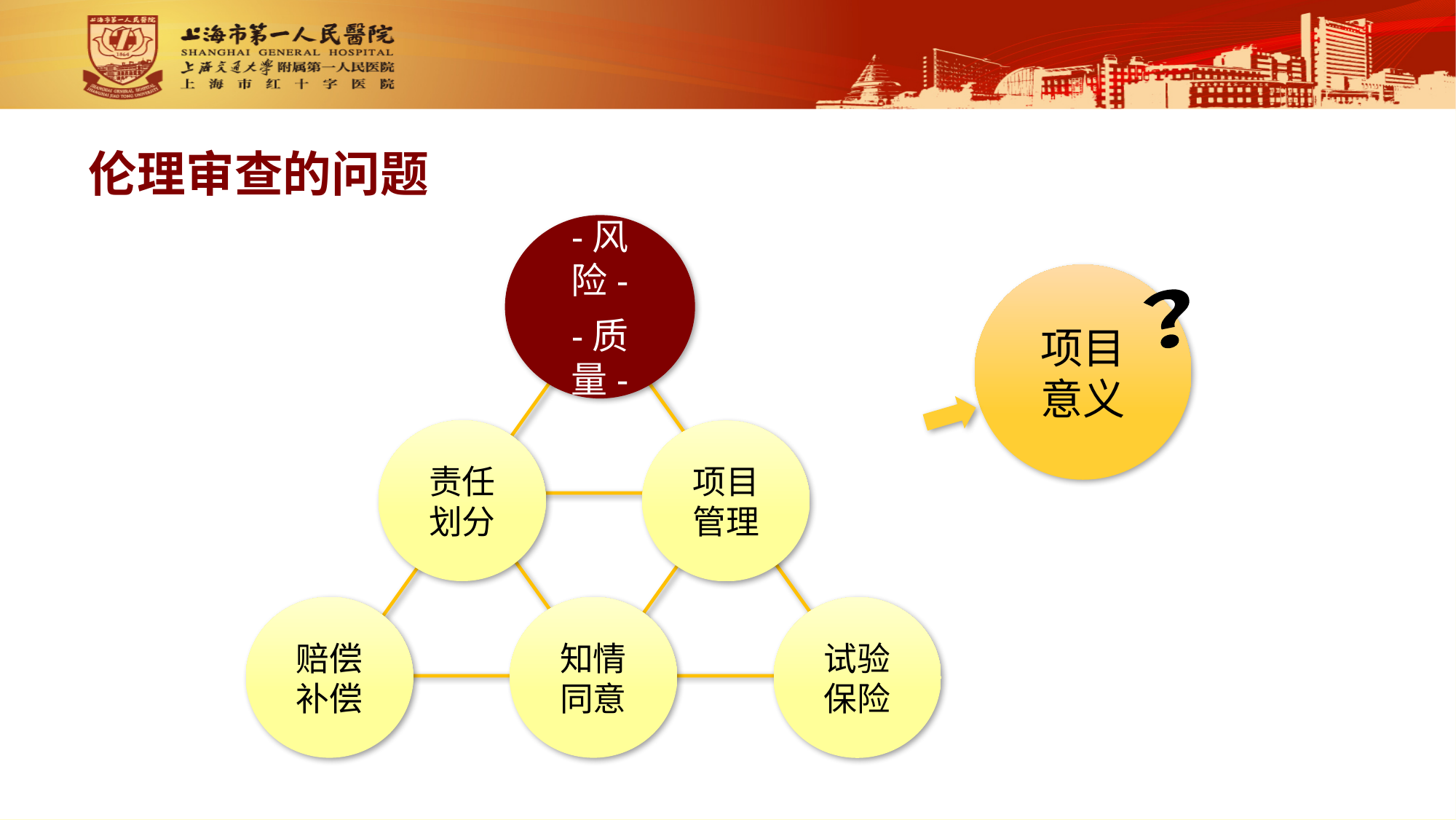

伦理审查的问题
-风险-
-质量-

责任划分

赔偿补偿
知情
同意
项目管理

试验保险
项目
意义
？